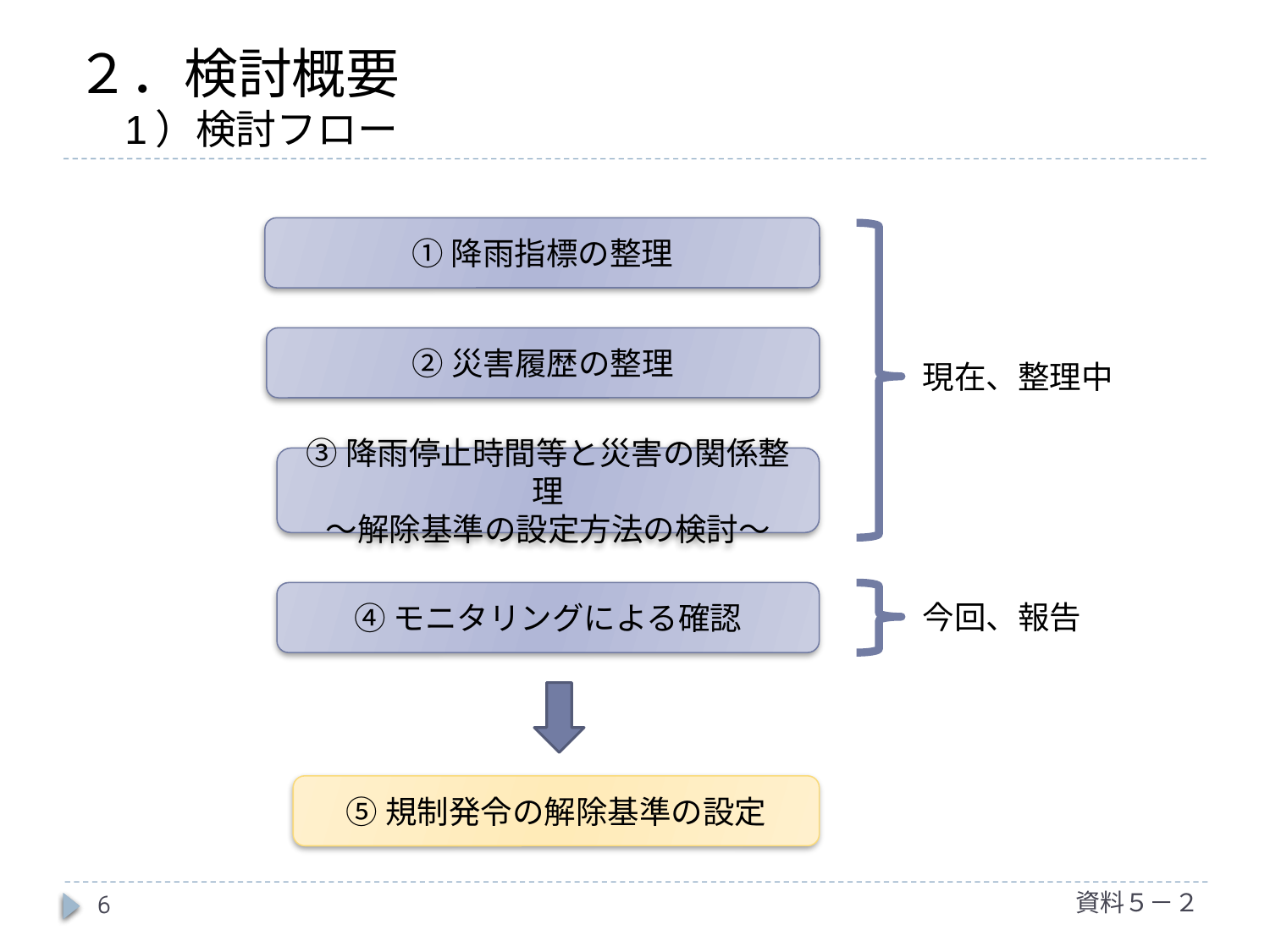

# ２．検討概要 　1）検討フロー
①降雨指標の整理

②災害履歴の整理
現在、整理中
③降雨停止時間等と災害の関係整理
～解除基準の設定方法の検討～
④モニタリングによる確認

今回、報告

⑤規制発令の解除基準の設定
資料５－２
6